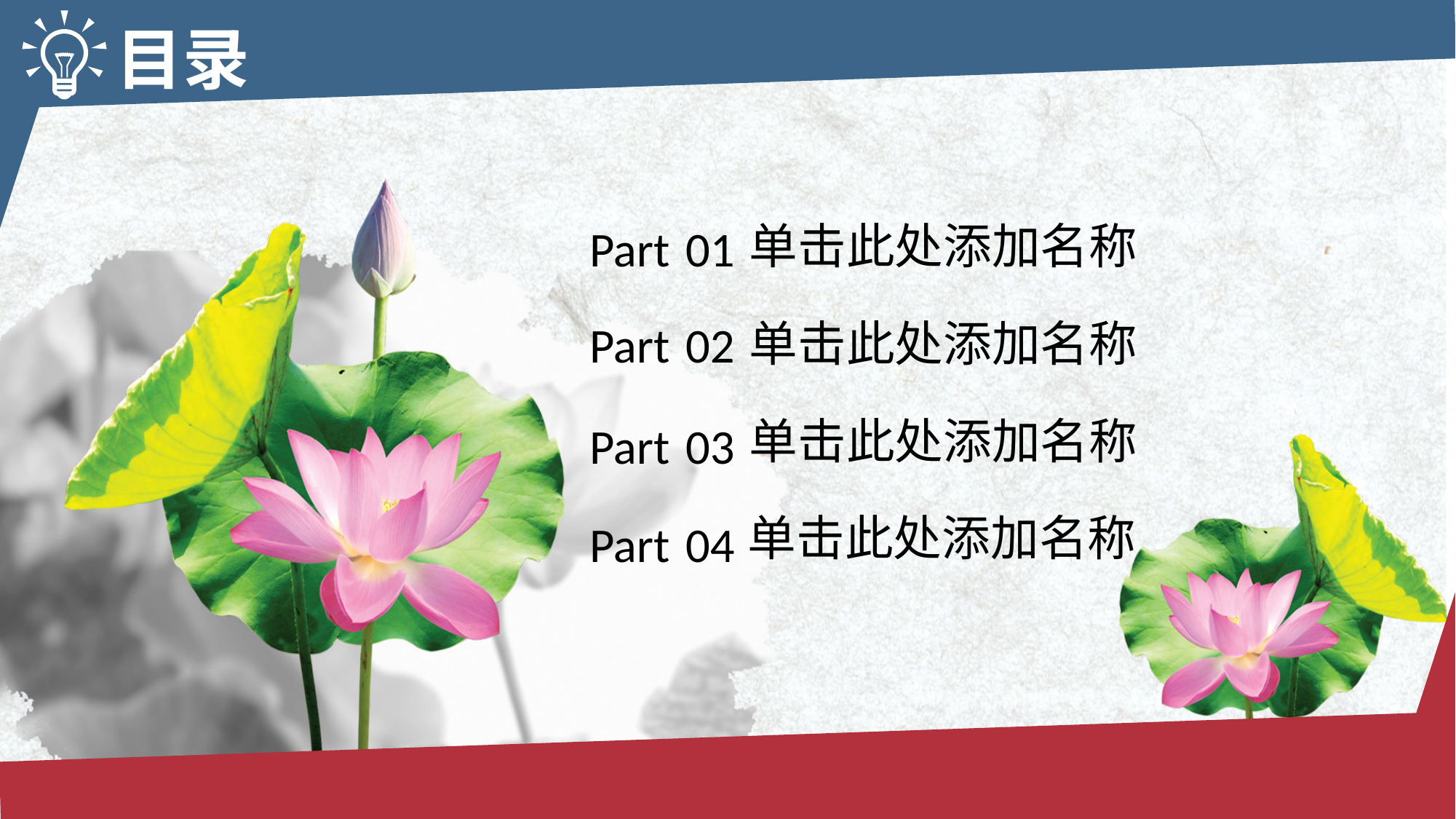

目录
单击此处添加名称
Part
01
单击此处添加名称
Part
02
单击此处添加名称
Part
03
单击此处添加名称
Part
04